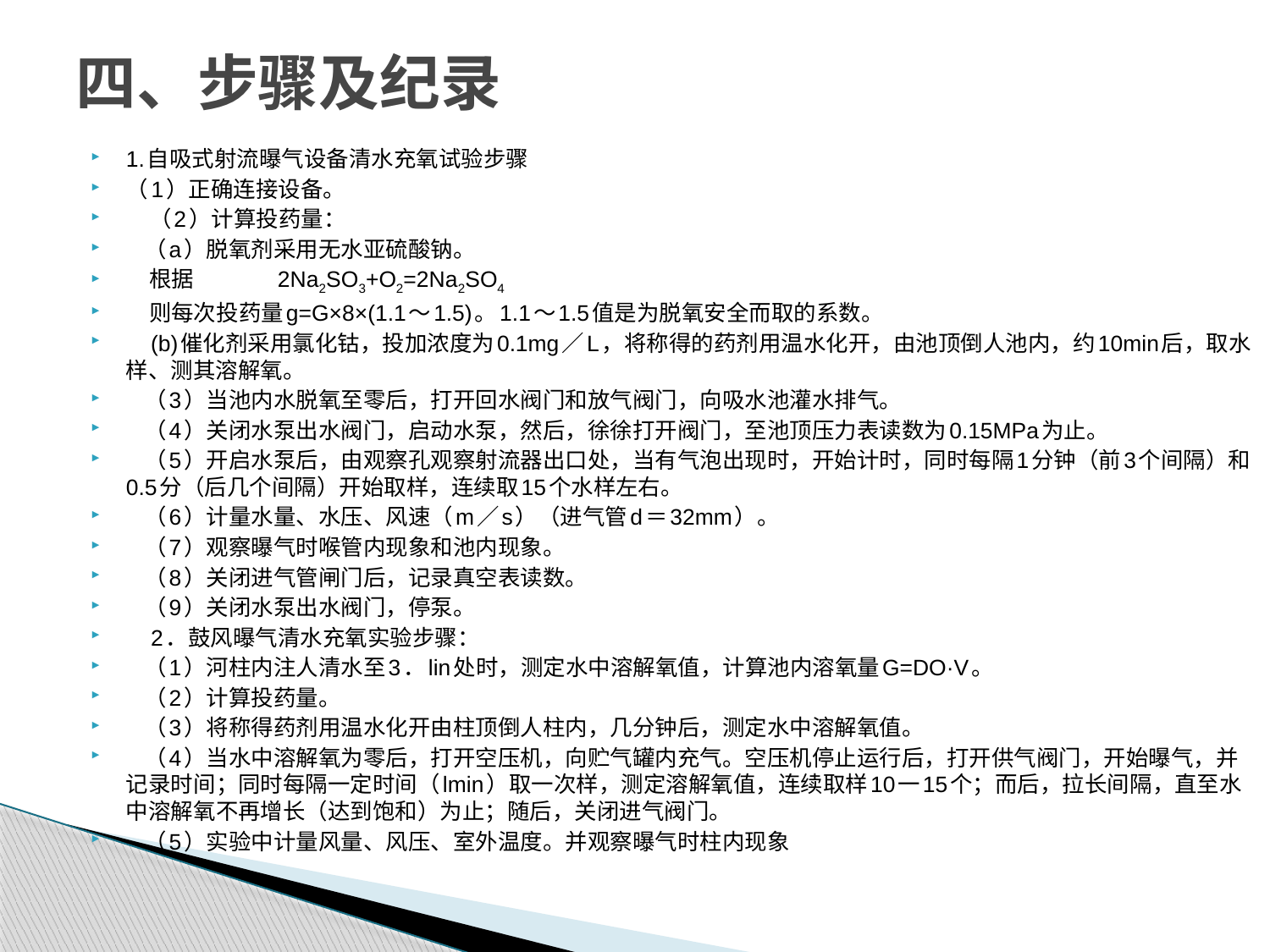

# 四、步骤及纪录
1.自吸式射流曝气设备清水充氧试验步骤
（1）正确连接设备。
    （2）计算投药量：
   （a）脱氧剂采用无水亚硫酸钠。
    根据                2Na2SO3+O2=2Na2SO4
    则每次投药量g=G×8×(1.1～1.5)。1.1～1.5值是为脱氧安全而取的系数。
    (b)催化剂采用氯化钴，投加浓度为0.1mg／L，将称得的药剂用温水化开，由池顶倒人池内，约10min后，取水样、测其溶解氧。
   （3）当池内水脱氧至零后，打开回水阀门和放气阀门，向吸水池灌水排气。
   （4）关闭水泵出水阀门，启动水泵，然后，徐徐打开阀门，至池顶压力表读数为0.15MPa为止。
   （5）开启水泵后，由观察孔观察射流器出口处，当有气泡出现时，开始计时，同时每隔1分钟（前3个间隔）和0.5分（后几个间隔）开始取样，连续取15个水样左右。
   （6）计量水量、水压、风速（m／s）（进气管d＝32mm）。
   （7）观察曝气时喉管内现象和池内现象。
   （8）关闭进气管闸门后，记录真空表读数。
   （9）关闭水泵出水阀门，停泵。
    2．鼓风曝气清水充氧实验步骤：
   （1）河柱内注人清水至3．lin处时，测定水中溶解氧值，计算池内溶氧量G=DO·V。
   （2）计算投药量。
   （3）将称得药剂用温水化开由柱顶倒人柱内，几分钟后，测定水中溶解氧值。
   （4）当水中溶解氧为零后，打开空压机，向贮气罐内充气。空压机停止运行后，打开供气阀门，开始曝气，并记录时间；同时每隔一定时间（lmin）取一次样，测定溶解氧值，连续取样10一15个；而后，拉长间隔，直至水中溶解氧不再增长（达到饱和）为止；随后，关闭进气阀门。
   （5）实验中计量风量、风压、室外温度。并观察曝气时柱内现象